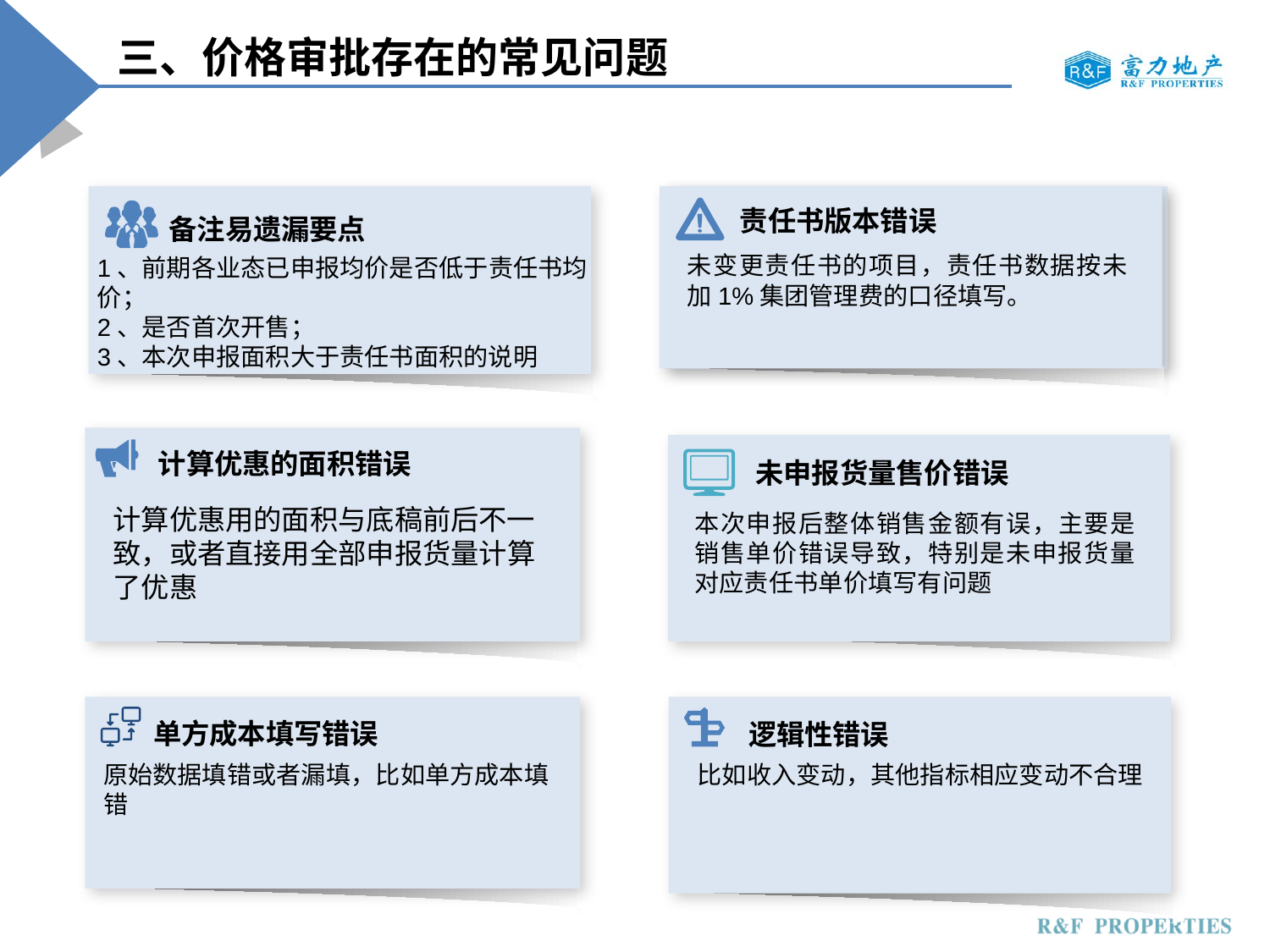

三、价格审批存在的常见问题

备注易遗漏要点

1、前期各业态已申报均价是否低于责任书均价；
2、是否首次开售；
3、本次申报面积大于责任书面积的说明

责任书版本错误

土增税

未变更责任书的项目，责任书数据按未加1%集团管理费的口径填写。
对于土增税分摊口径理解不充分。
例如未能较好地理解销售更新的方式、毛利的计算、或没有分业态分摊。

计算优惠的面积错误
未申报货量售价错误

计算优惠用的面积与底稿前后不一致，或者直接用全部申报货量计算了优惠
本次申报后整体销售金额有误，主要是销售单价错误导致，特别是未申报货量对应责任书单价填写有问题

单方成本填写错误
逻辑性错误
比如收入变动，其他指标相应变动不合理
原始数据填错或者漏填，比如单方成本填错